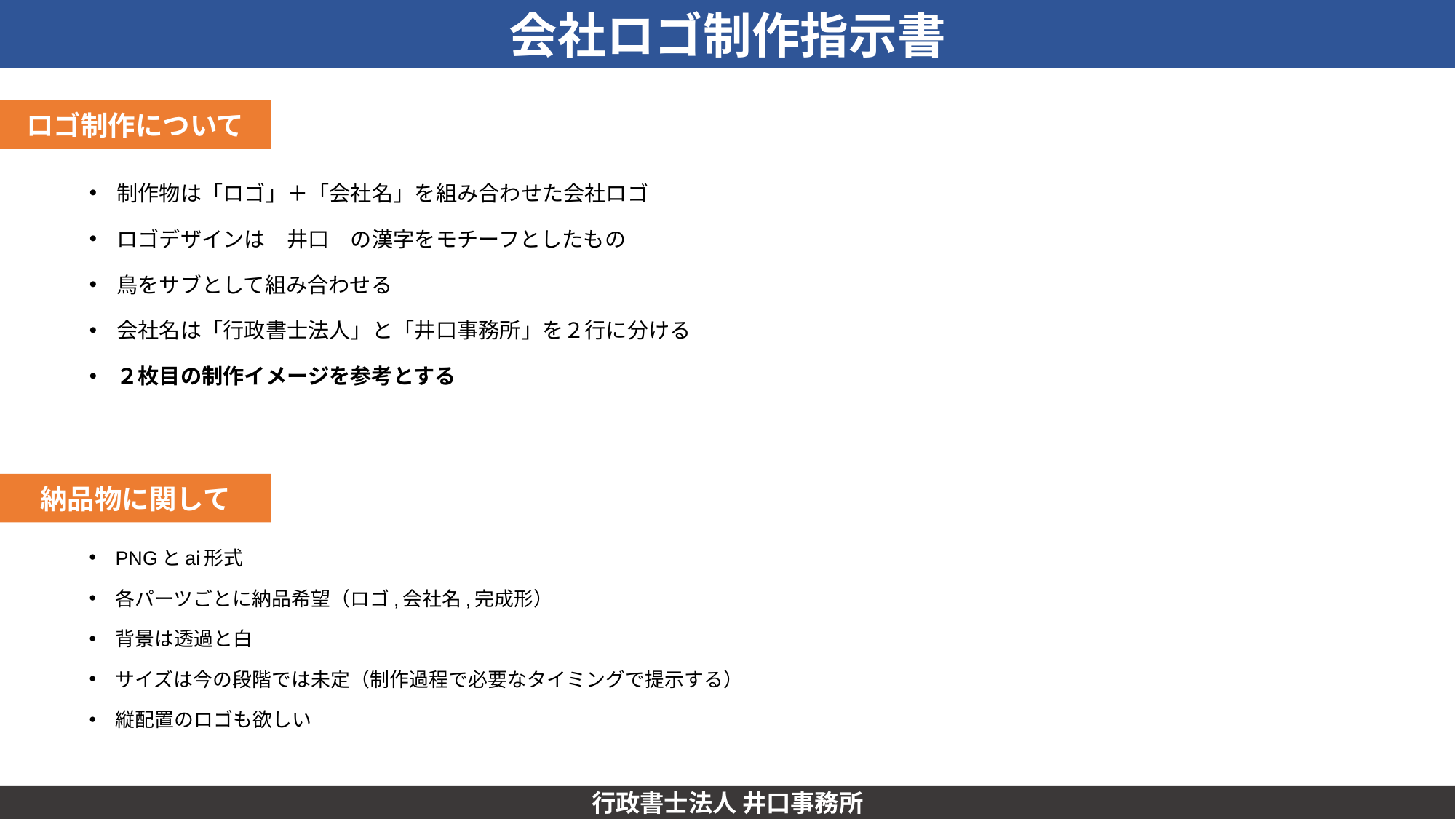

会社ロゴ制作指示書
ロゴ制作について
制作物は「ロゴ」＋「会社名」を組み合わせた会社ロゴ
ロゴデザインは　井口　の漢字をモチーフとしたもの
鳥をサブとして組み合わせる
会社名は「行政書士法人」と「井口事務所」を２行に分ける
２枚目の制作イメージを参考とする

納品物に関して
PNGとai形式
各パーツごとに納品希望（ロゴ,会社名,完成形）
背景は透過と白
サイズは今の段階では未定（制作過程で必要なタイミングで提示する）
縦配置のロゴも欲しい

行政書士法人 井口事務所